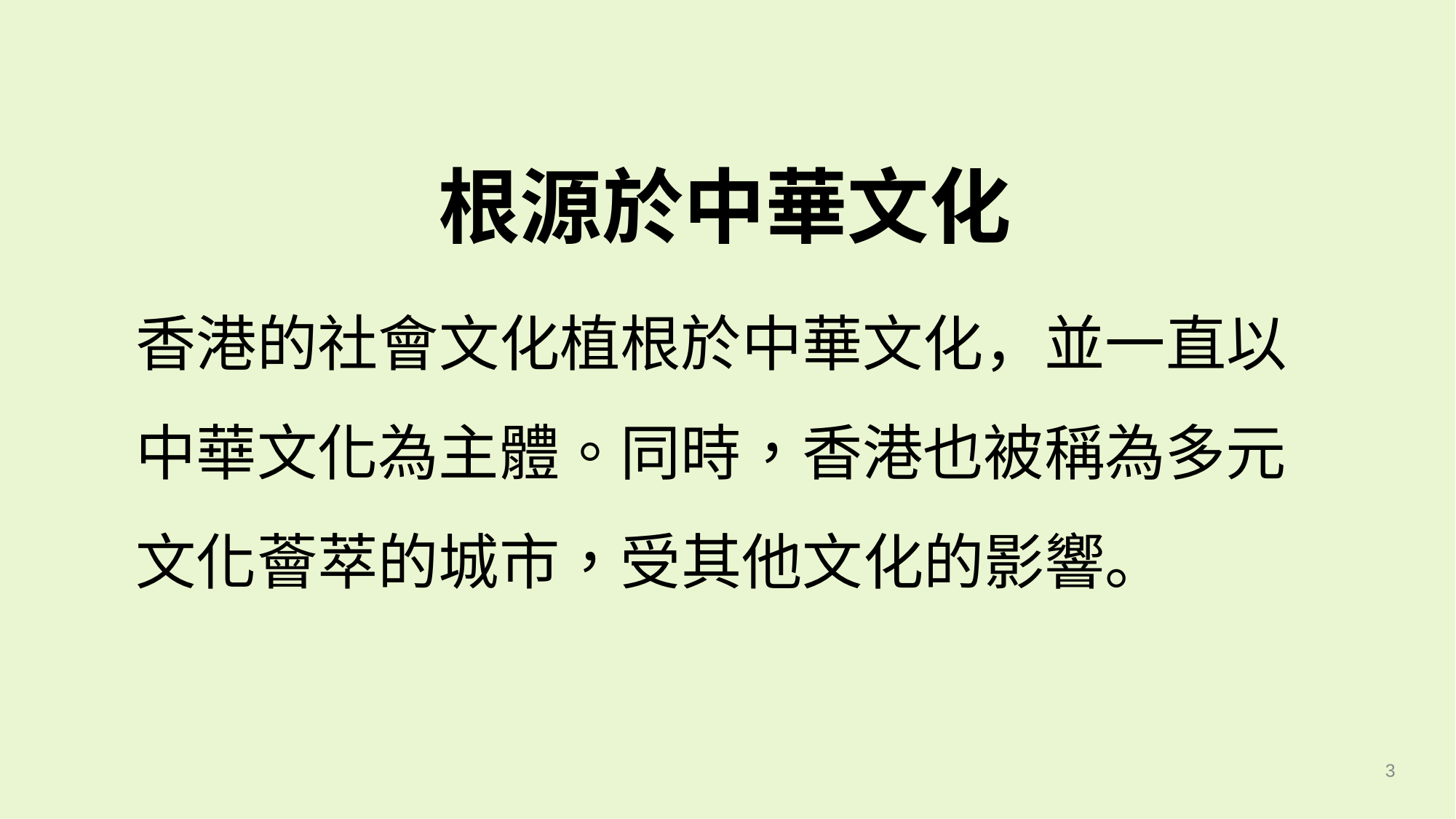

根源於中華文化
香港的社會文化植根於中華文化，並一直以中華文化為主體。同時，香港也被稱為多元文化薈萃的城市，受其他文化的影響。

3